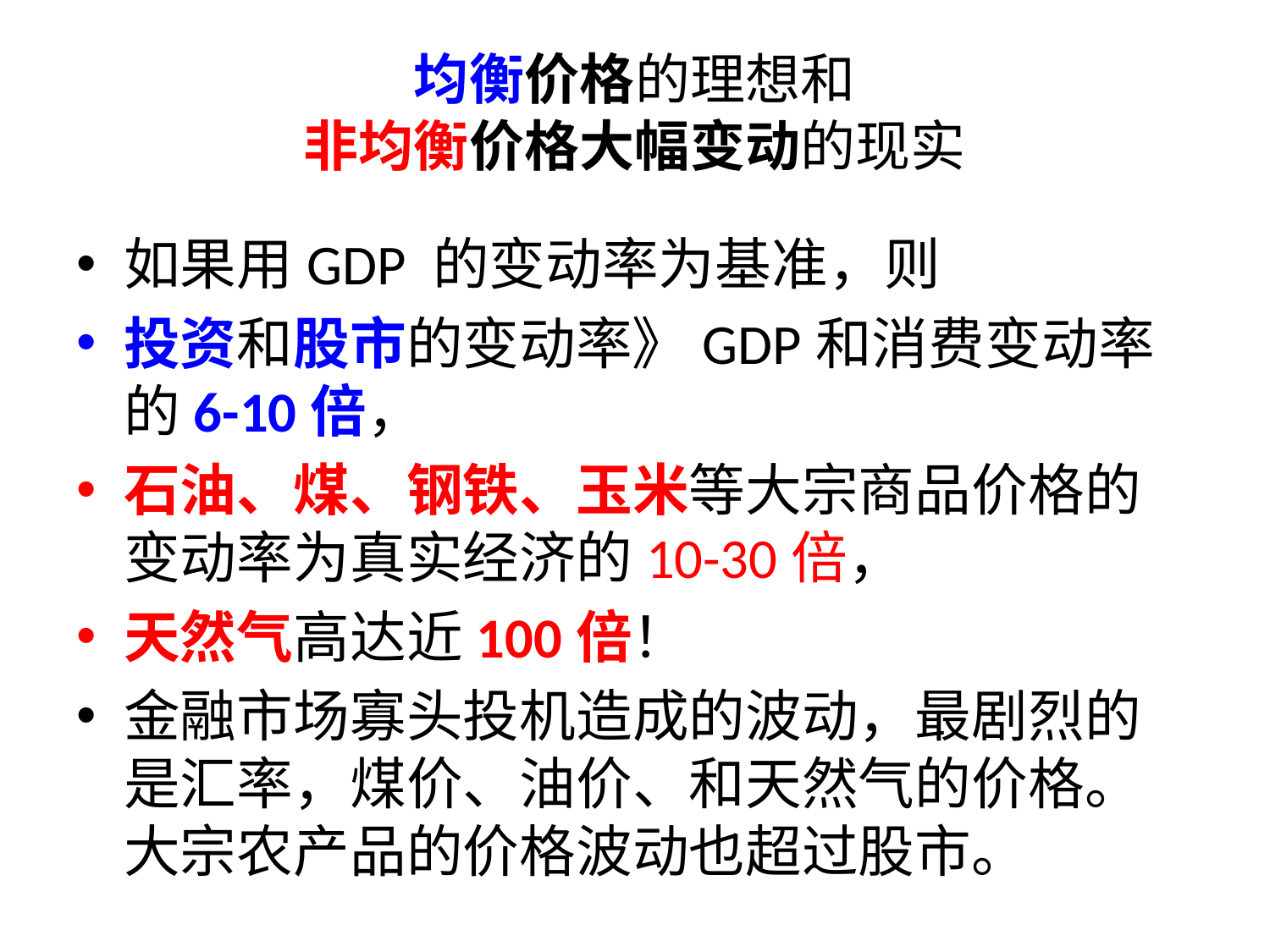

# 均衡价格的理想和 非均衡价格大幅变动的现实
如果用GDP 的变动率为基准，则
投资和股市的变动率》GDP和消费变动率的6-10倍，
石油、煤、钢铁、玉米等大宗商品价格的变动率为真实经济的10-30倍，
天然气高达近100倍！
金融市场寡头投机造成的波动，最剧烈的是汇率，煤价、油价、和天然气的价格。大宗农产品的价格波动也超过股市。